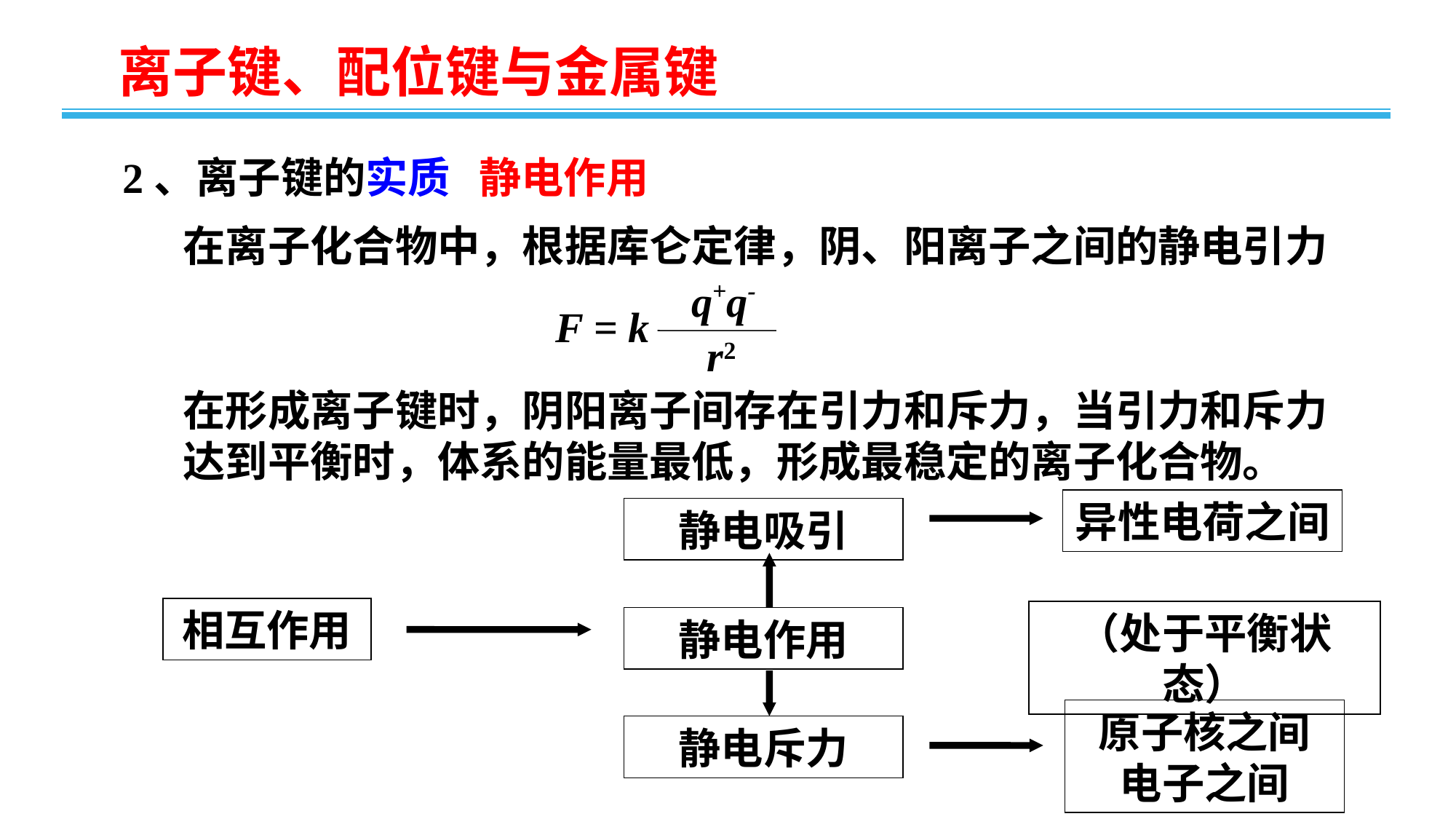

2、离子键的实质
静电作用
在离子化合物中，根据库仑定律，阴、阳离子之间的静电引力
q+q-

F = k
r2
在形成离子键时，阴阳离子间存在引力和斥力，当引力和斥力达到平衡时，体系的能量最低，形成最稳定的离子化合物。
异性电荷之间
静电吸引

相互作用
（处于平衡状态）
静电作用

原子核之间
电子之间
静电斥力